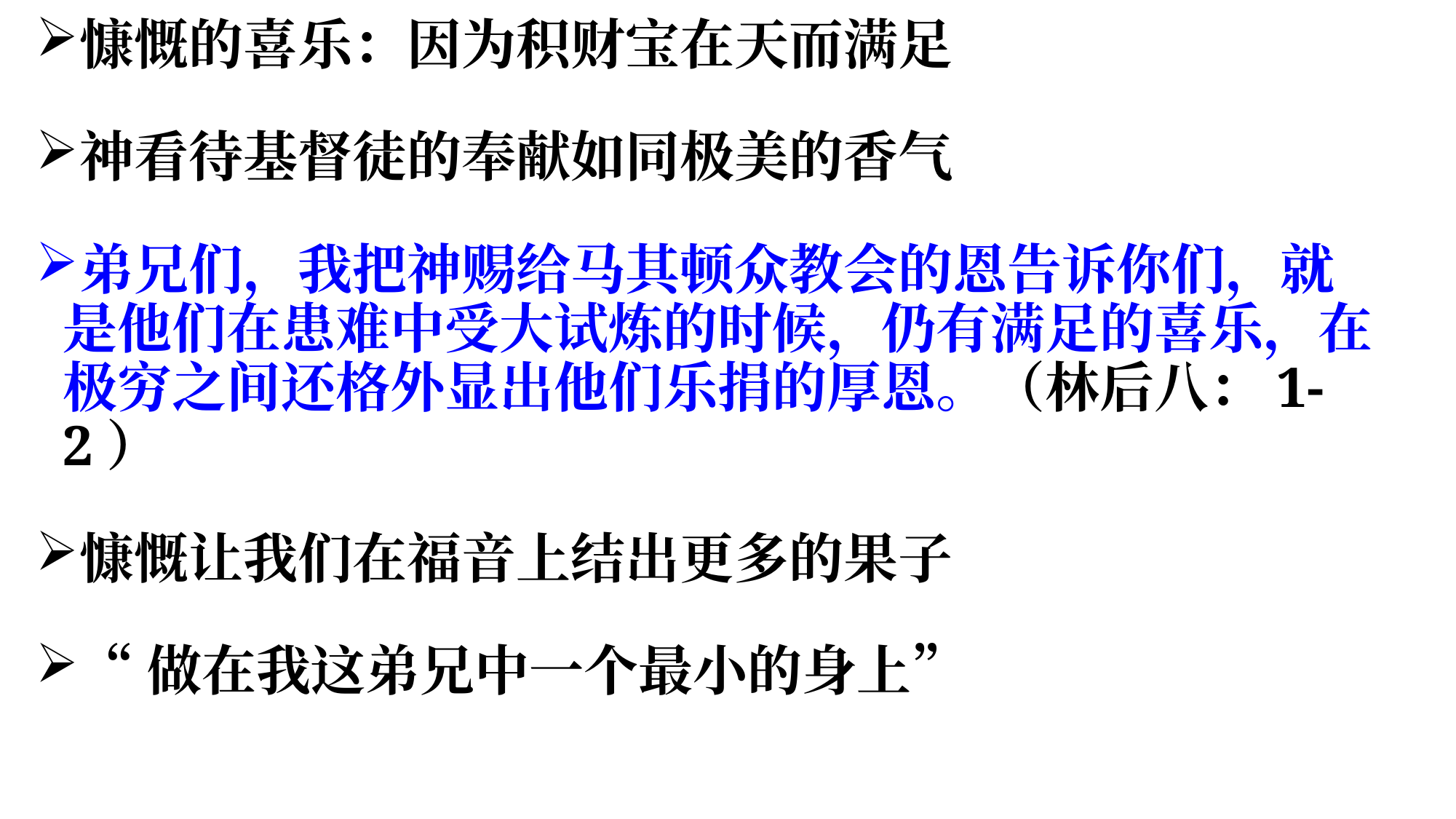

慷慨的喜乐：因为积财宝在天而满足

神看待基督徒的奉献如同极美的香气

弟兄们，我把神赐给马其顿众教会的恩告诉你们，就是他们在患难中受大试炼的时候，仍有满足的喜乐，在极穷之间还格外显出他们乐捐的厚恩。（林后八：1-2）

慷慨让我们在福音上结出更多的果子

“做在我这弟兄中一个最小的身上”